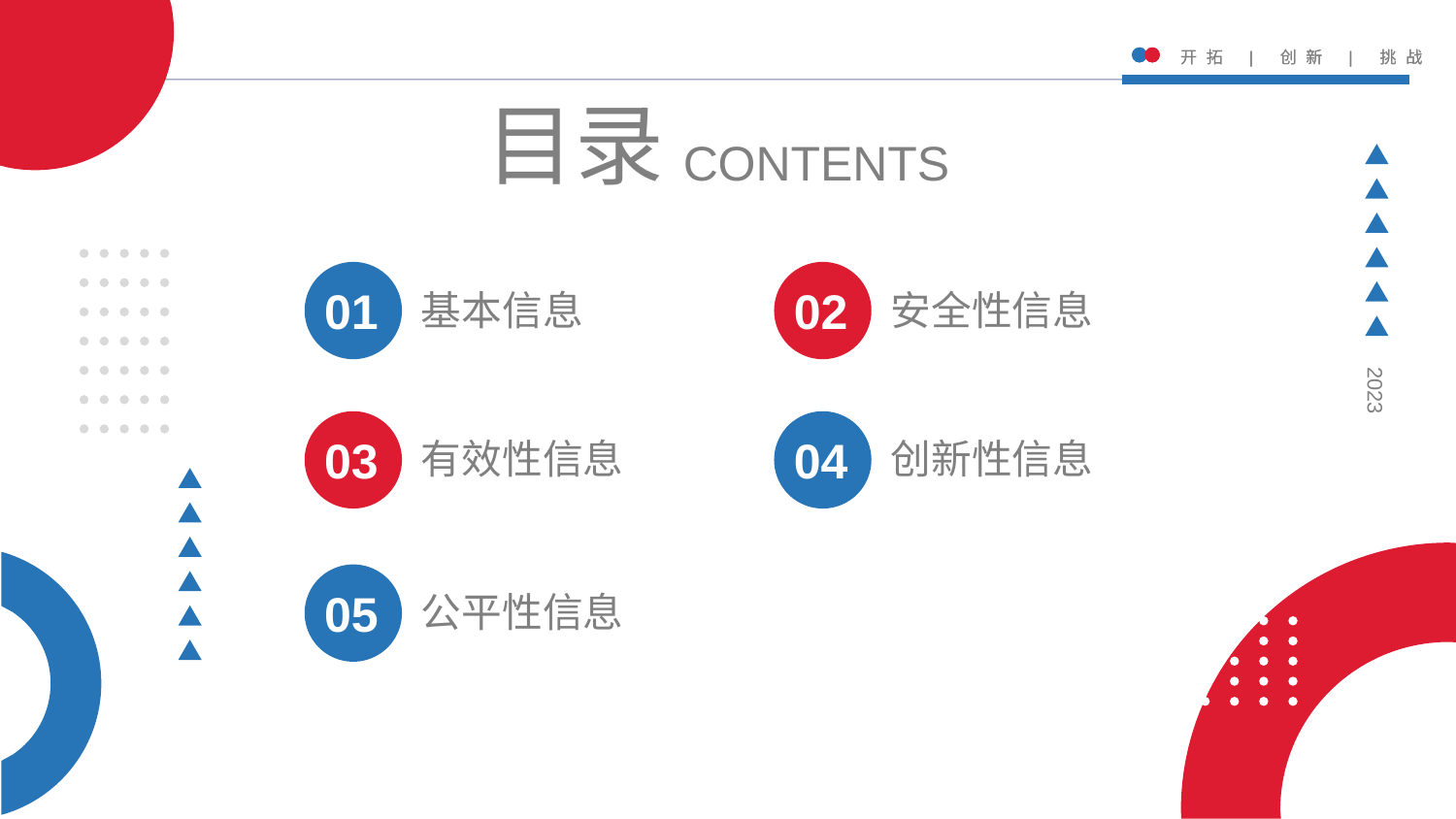

开拓 | 创新 | 挑战

目录
CONTENTS

2023

01
基本信息

02
安全性信息

03
有效性信息

04
创新性信息

05
公平性信息